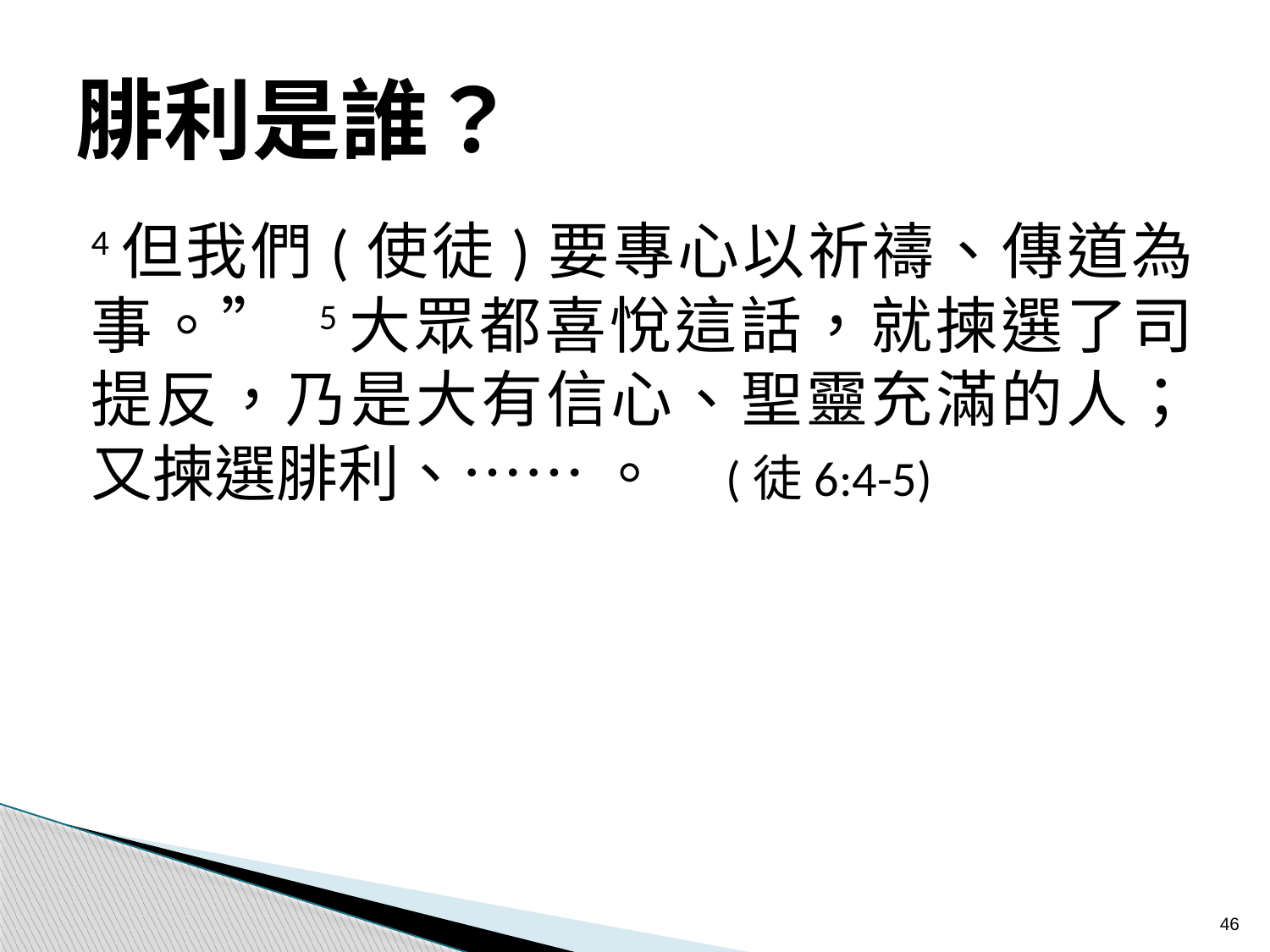

# 腓利是誰？
4但我們(使徒)要專心以祈禱、傳道為事。” 5大眾都喜悅這話，就揀選了司提反，乃是大有信心、聖靈充滿的人；又揀選腓利、…… 。	(徒6:4-5)
46